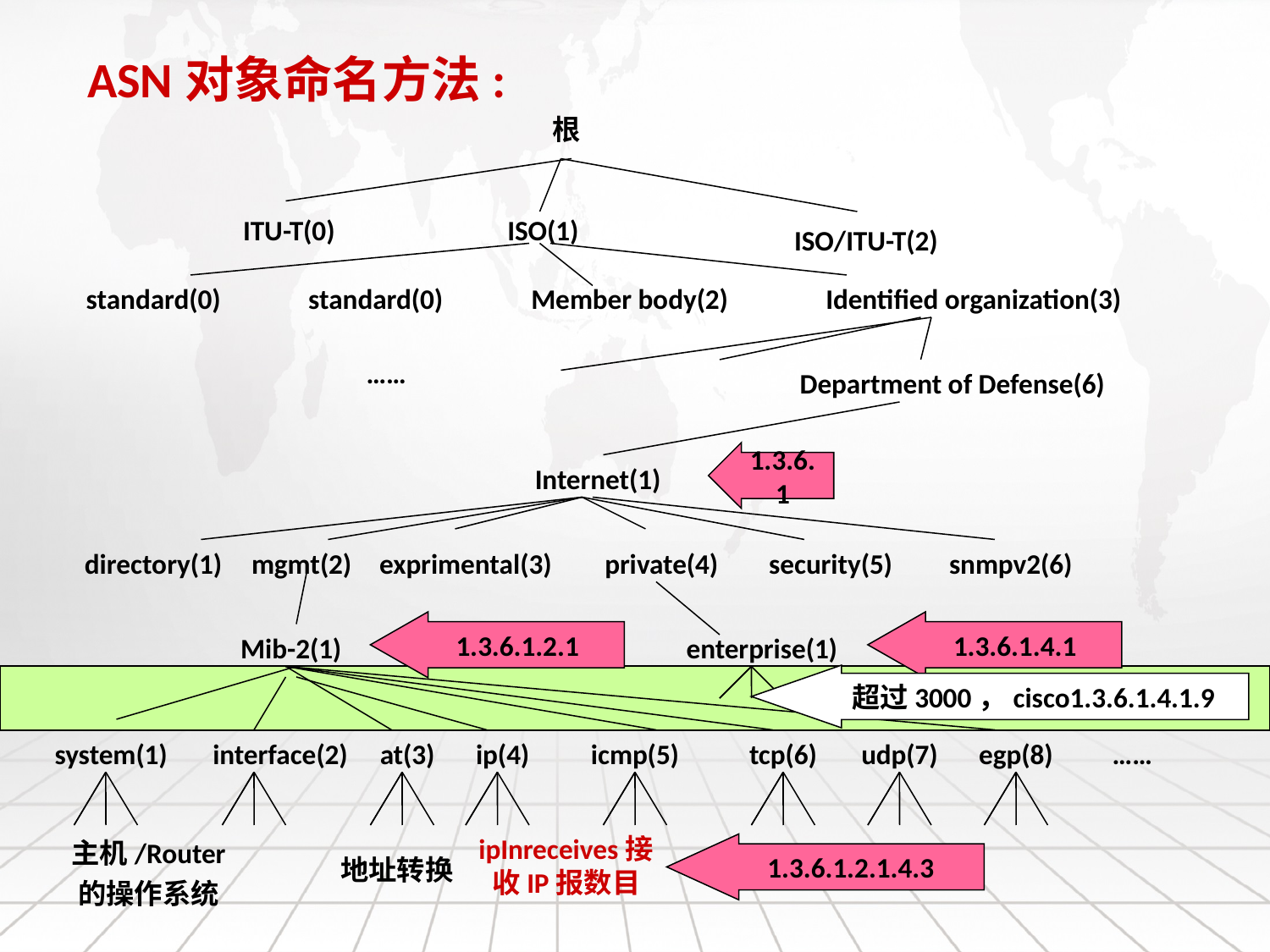

ASN对象命名方法:
根

ITU-T(0)
ISO(1)
ISO/ITU-T(2)

standard(0)
standard(0)
Member body(2)
Identified organization(3)

……
Department of Defense(6)

1.3.6.1
Internet(1)

directory(1)
mgmt(2)
exprimental(3)
private(4)
security(5)
snmpv2(6)

1.3.6.1.2.1
1.3.6.1.4.1
Mib-2(1)
enterprise(1)
超过3000，cisco1.3.6.1.4.1.9

system(1)
interface(2)
at(3)
ip(4)
icmp(5)
tcp(6)
udp(7)
egp(8)
……

ipInreceives接收IP报数目
1.3.6.1.2.1.4.3
主机/Router
的操作系统
地址转换